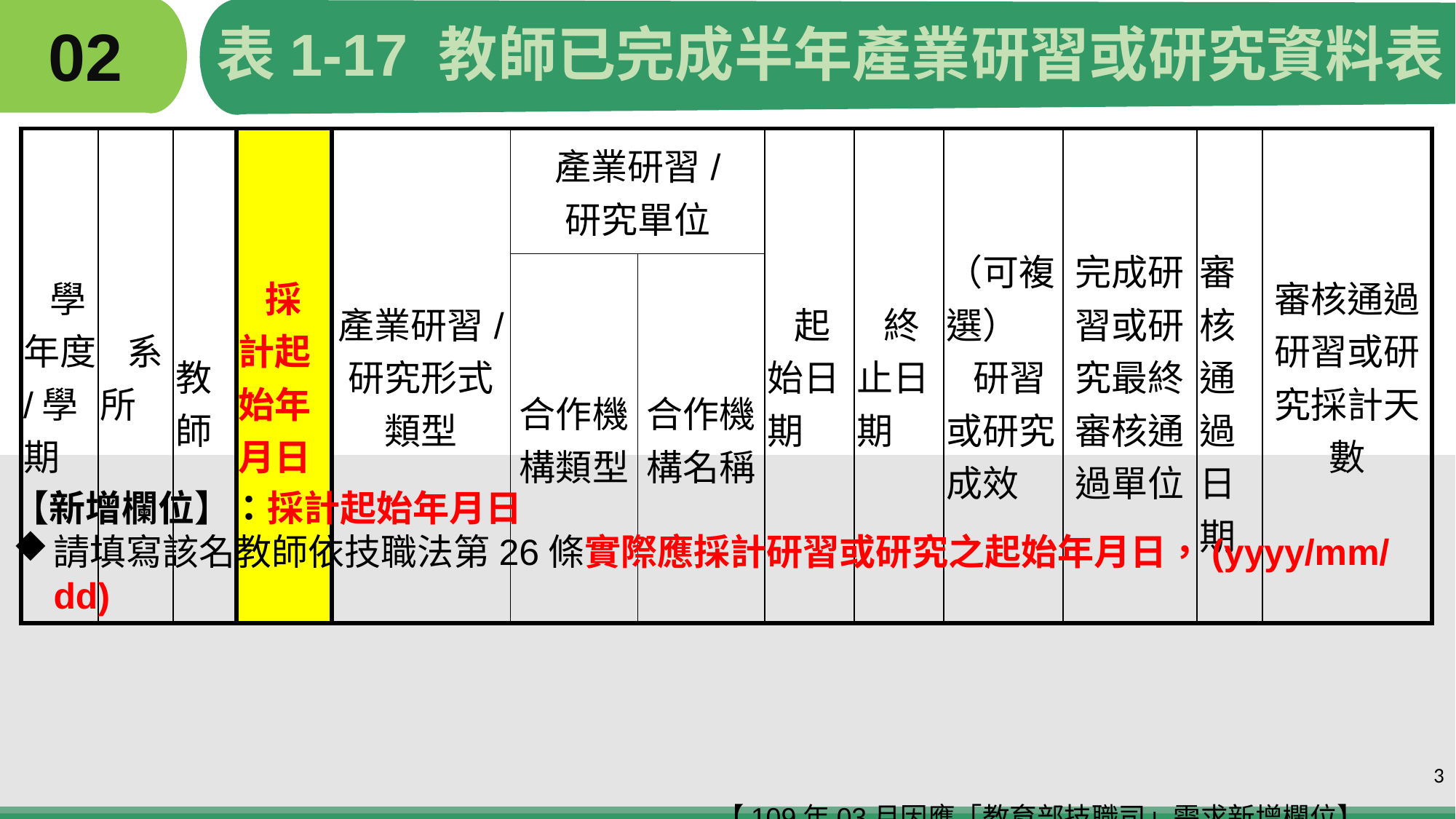

# 02
表1-17 教師已完成半年產業研習或研究資料表
| 學年度/學期 | 系所 | 教師 | 採計起始年月日 | 產業研習/ 研究形式類型 | 產業研習/ 研究單位 |  | 起始日期 | 終止日期 | （可複選） 研習或研究成效 | 完成研習或研究最終審核通過單位 | 審核通過日期 | 審核通過研習或研究採計天數 |
| --- | --- | --- | --- | --- | --- | --- | --- | --- | --- | --- | --- | --- |
|  |  |  |  |  | 合作機構類型 | 合作機構名稱 |  |  |  |  |  |  |
【新增欄位】：採計起始年月日
請填寫該名教師依技職法第26條實際應採計研習或研究之起始年月日，(yyyy/mm/dd)

                                                                                     【109年03月因應「教育部技職司」需求新增欄位】
3